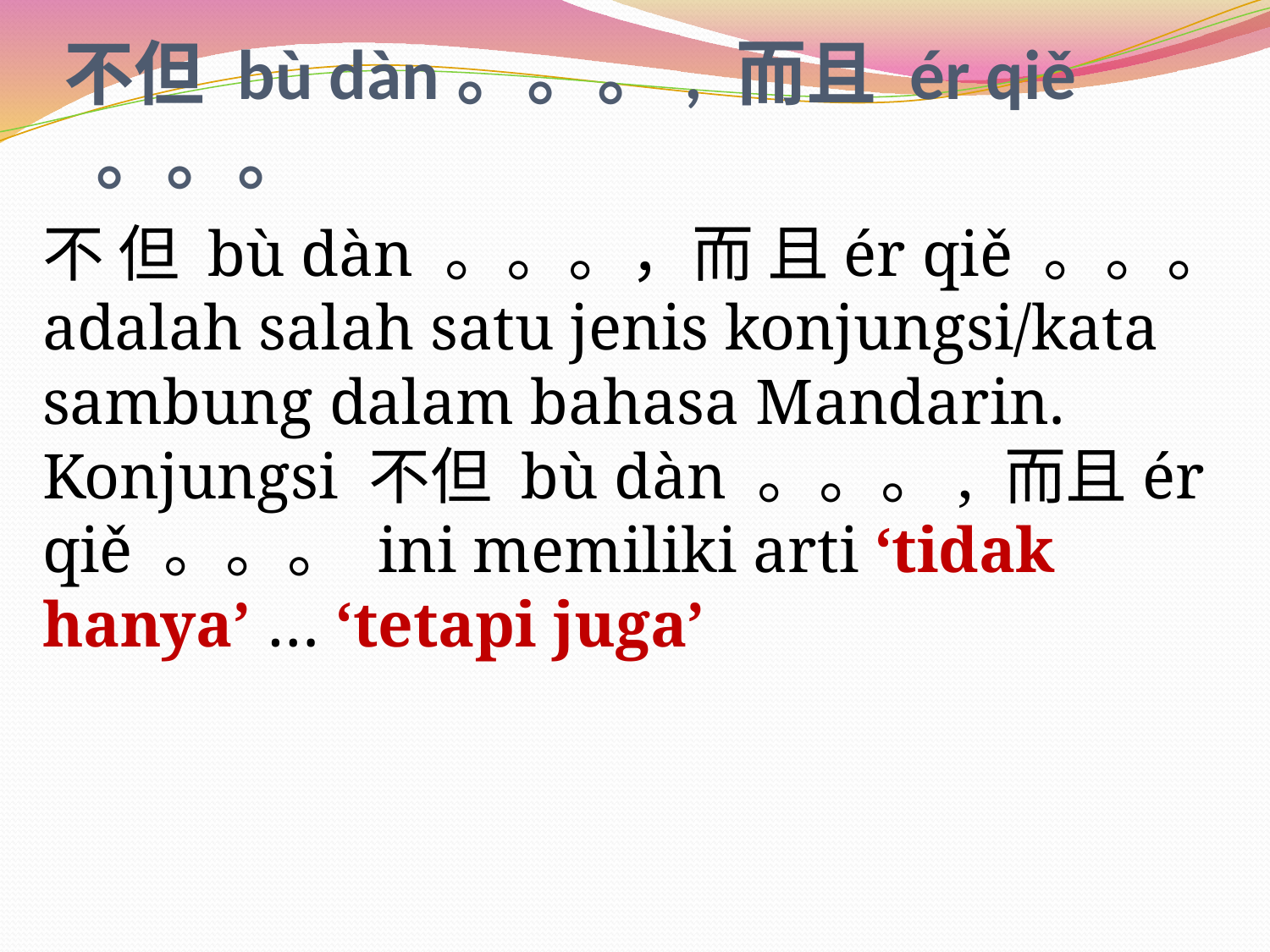

# 不但 bù dàn。。。, 而且 ér qiě 。。。
不 但 bù dàn 。。。，而 且ér qiě 。。。adalah salah satu jenis konjungsi/kata sambung dalam bahasa Mandarin. Konjungsi 不但 bù dàn 。。。, 而且ér qiě 。。。 ini memiliki arti ‘tidak hanya’ … ‘tetapi juga’